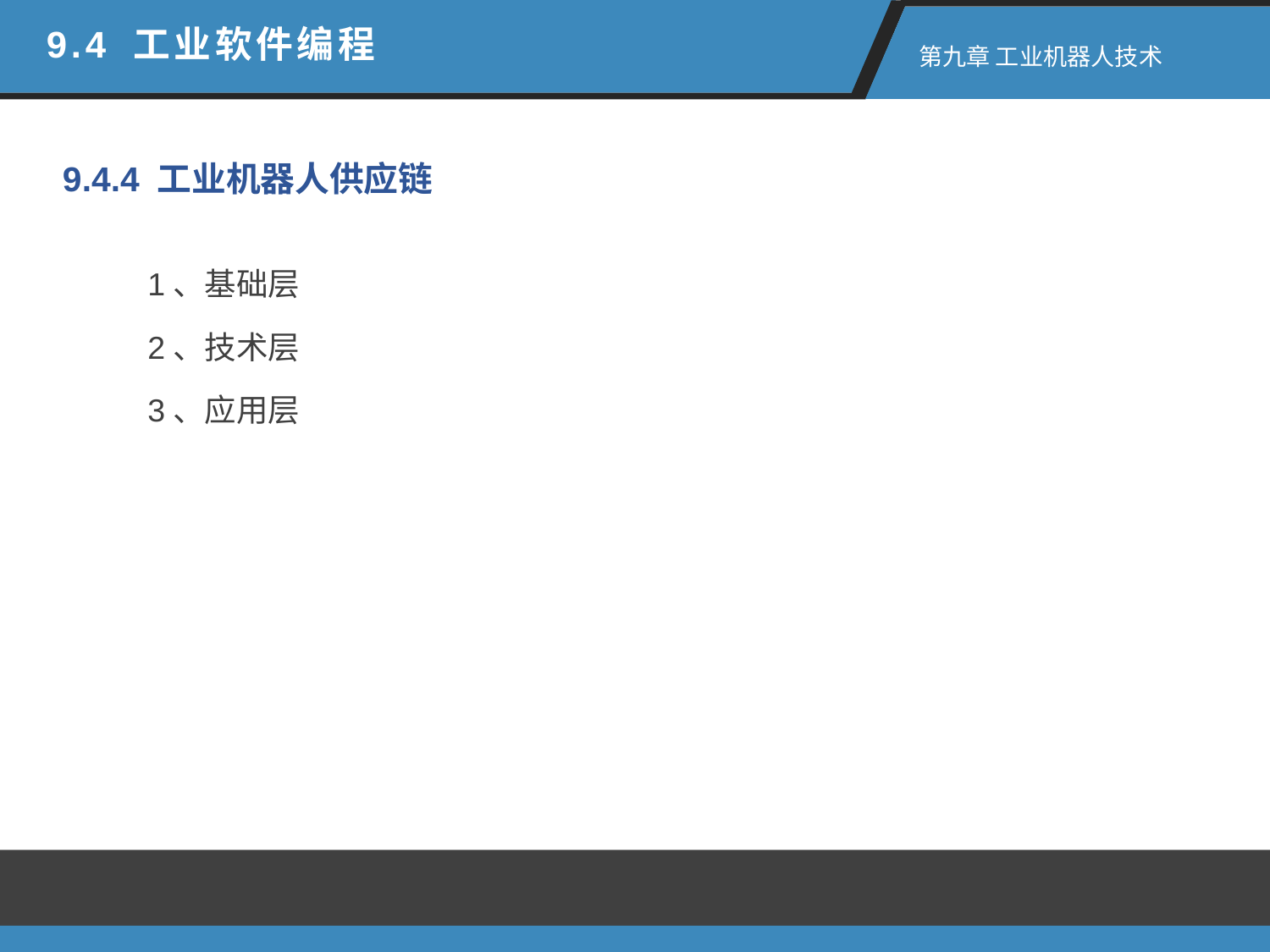

9.4 工业软件编程
第九章 工业机器人技术
9.4.4 工业机器人供应链
1、基础层
2、技术层
3、应用层